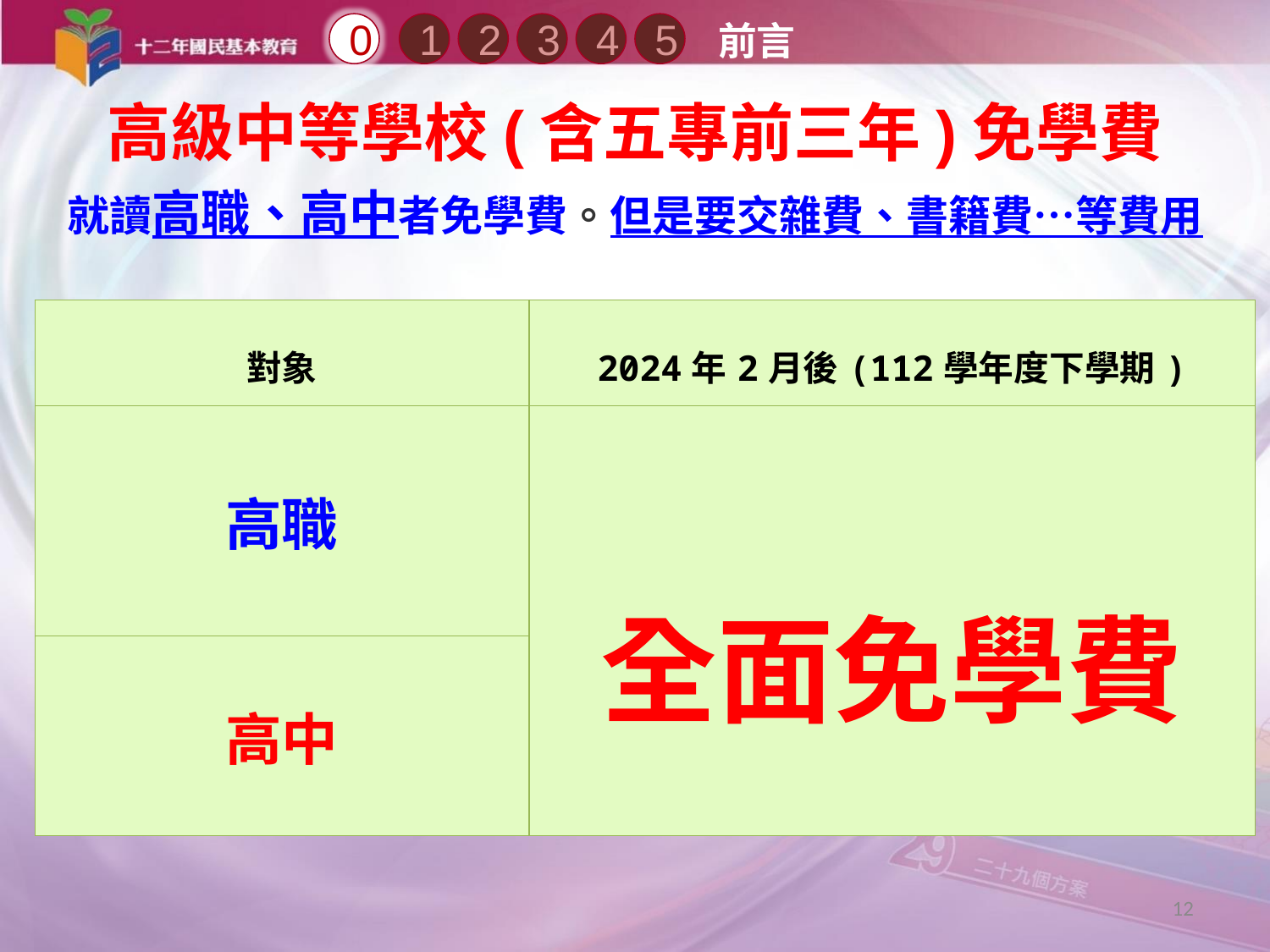

前言
0
1
2
3
4
5
高級中等學校(含五專前三年)免學費
就讀高職、高中者免學費。但是要交雜費、書籍費…等費用
| 對象 | 2024年2月後(112學年度下學期) |
| --- | --- |
| 高職 | 全面免學費 |
| 高中 |  |
12